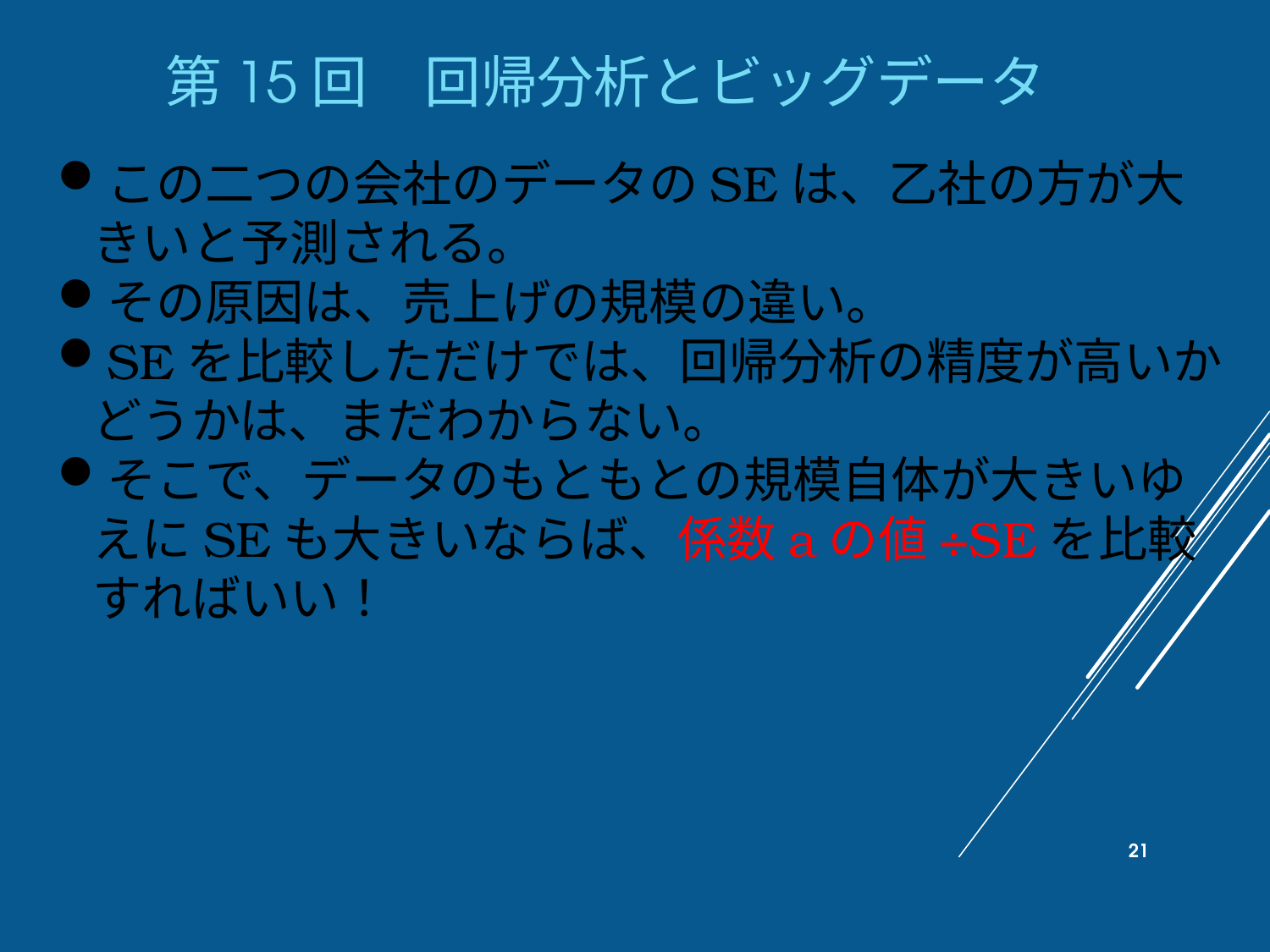

第15回　回帰分析とビッグデータ
この二つの会社のデータのSEは、乙社の方が大きいと予測される。
その原因は、売上げの規模の違い。
SEを比較しただけでは、回帰分析の精度が高いかどうかは、まだわからない。
そこで、データのもともとの規模自体が大きいゆえにSEも大きいならば、係数aの値÷SEを比較すればいい！
21